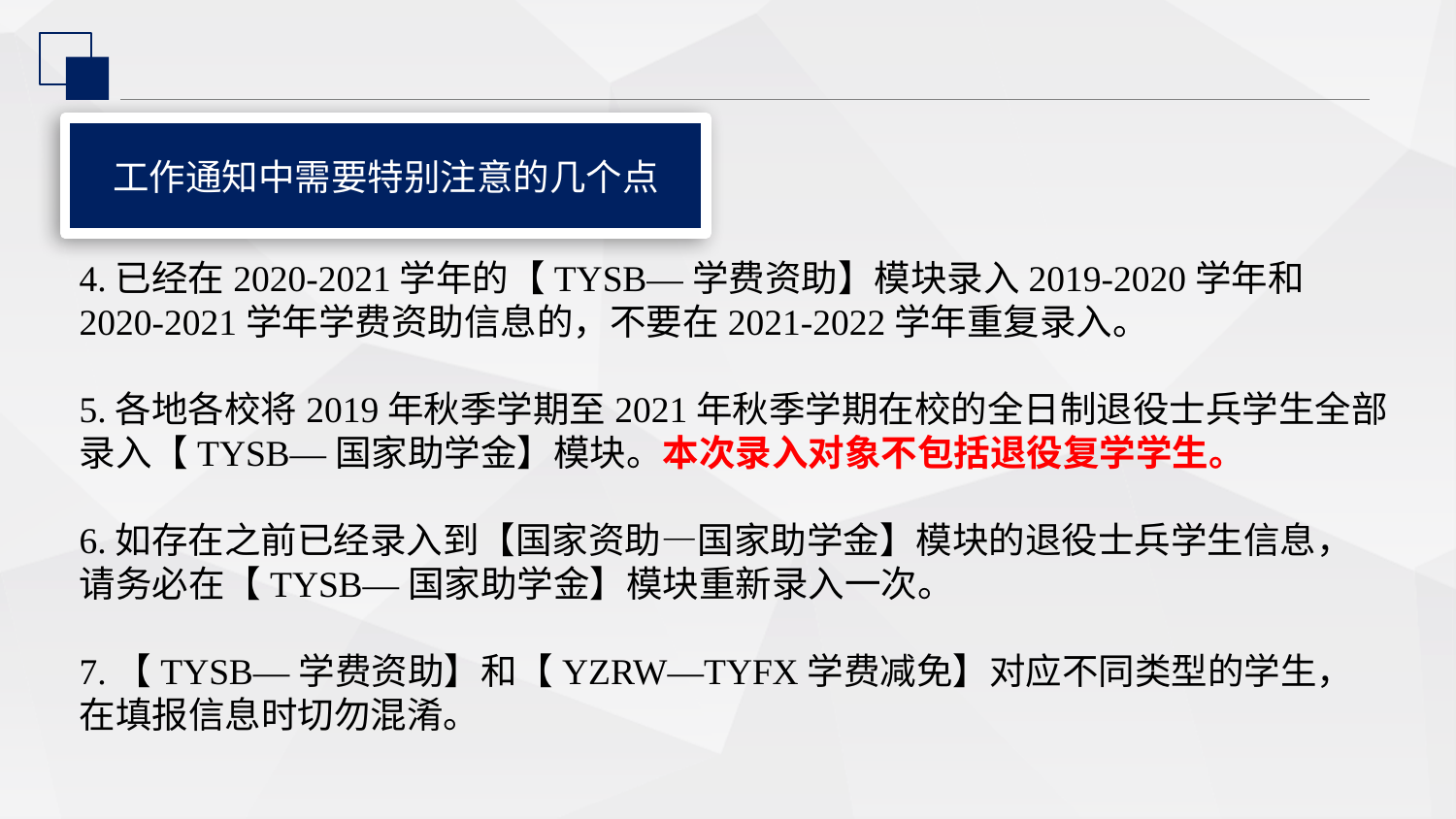

工作通知中需要特别注意的几个点
4.已经在2020-2021学年的【TYSB—学费资助】模块录入2019-2020学年和2020-2021学年学费资助信息的，不要在2021-2022学年重复录入。

5.各地各校将2019年秋季学期至2021年秋季学期在校的全日制退役士兵学生全部录入【TYSB—国家助学金】模块。本次录入对象不包括退役复学学生。

6.如存在之前已经录入到【国家资助—国家助学金】模块的退役士兵学生信息，请务必在【TYSB—国家助学金】模块重新录入一次。

7.【TYSB—学费资助】和【YZRW—TYFX学费减免】对应不同类型的学生，在填报信息时切勿混淆。